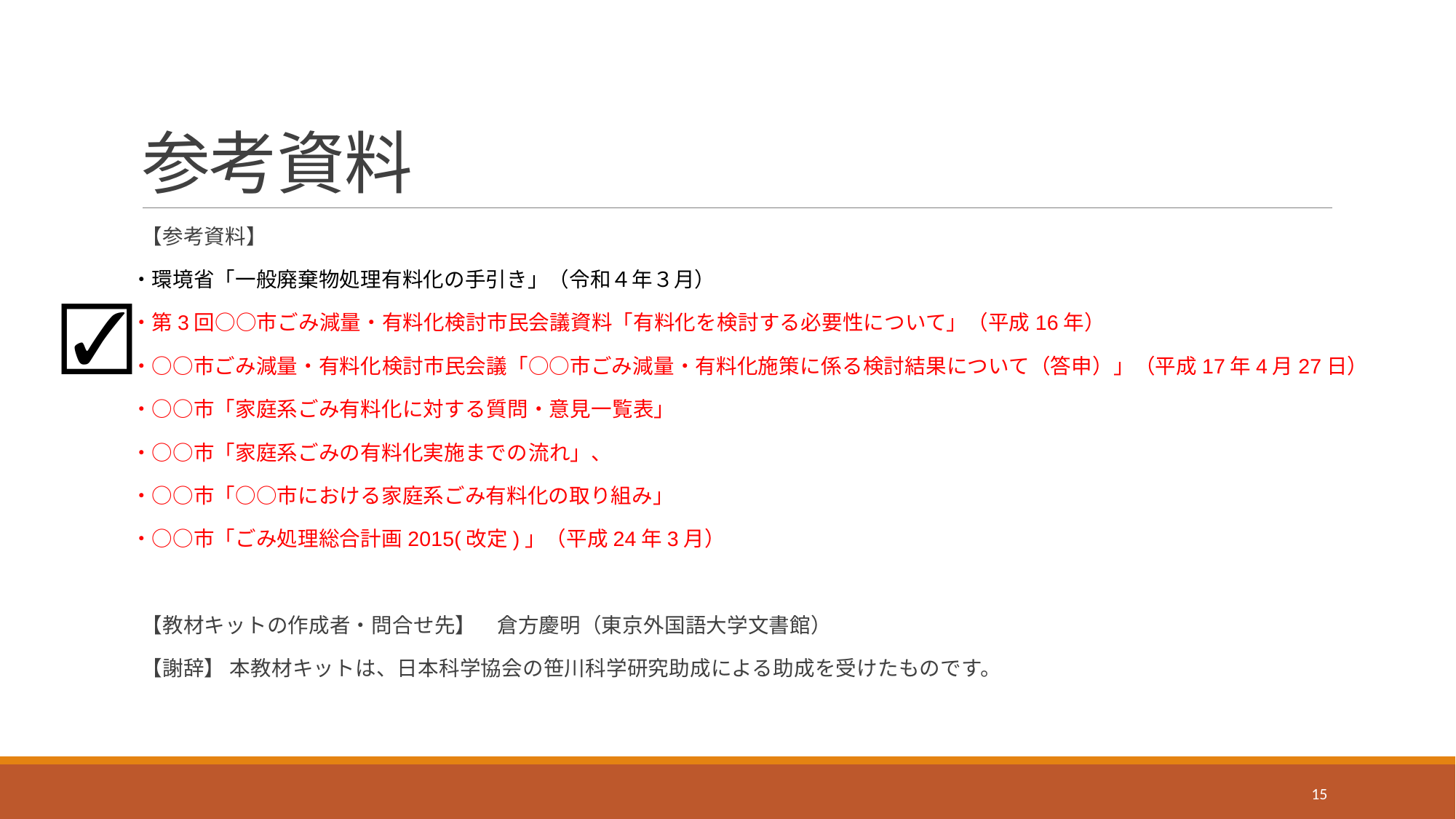

# 参考資料
【参考資料】
・環境省「一般廃棄物処理有料化の手引き」（令和４年３月）
・第3回○○市ごみ減量・有料化検討市民会議資料「有料化を検討する必要性について」（平成16年）
・○○市ごみ減量・有料化検討市民会議「○○市ごみ減量・有料化施策に係る検討結果について（答申）」（平成17年4月27日）
・○○市「家庭系ごみ有料化に対する質問・意見一覧表」
・○○市「家庭系ごみの有料化実施までの流れ」、
・○○市「○○市における家庭系ごみ有料化の取り組み」
・○○市「ごみ処理総合計画2015(改定)」（平成24年3月）

【教材キットの作成者・問合せ先】　倉方慶明（東京外国語大学文書館）
【謝辞】 本教材キットは、日本科学協会の笹川科学研究助成による助成を受けたものです。
☑
15